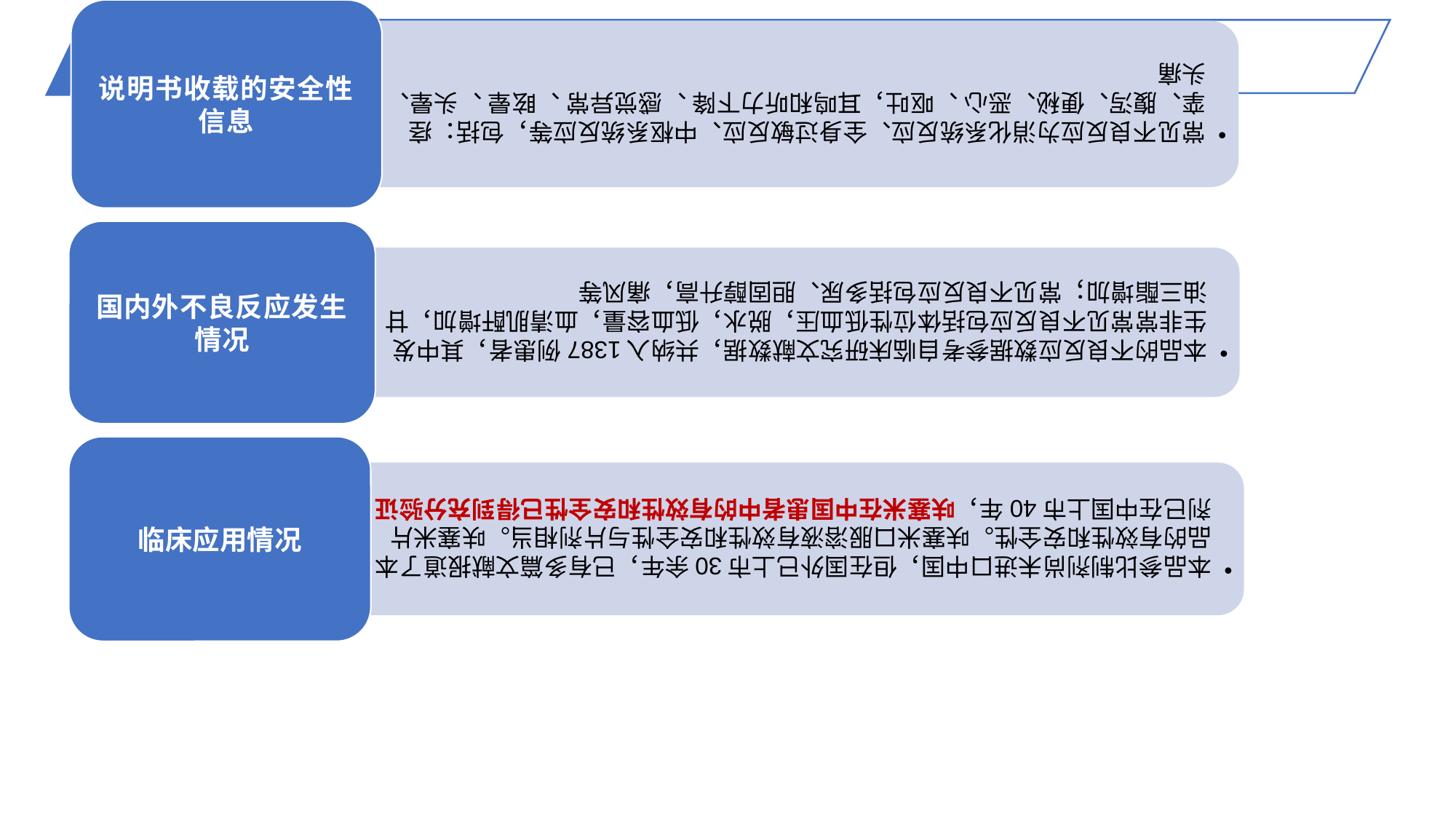

02

安全性
常见不良反应为消化系统反应、全身过敏反应、中枢系统反应等，包括：痉挛、腹泻、便秘、恶心 、呕吐，耳鸣和听力下降 、感觉异常 、眩晕 、头晕、头痛
说明书收载的安全性信息
本品的不良反应数据参考自临床研究文献数据，共纳入1387例患者，其中发生非常常见不良反应包括体位性低血压，脱水，低血容量，血清肌酐增加，甘油三酯增加；常见不良反应包括多尿、胆固醇升高，痛风等
国内外不良反应发生情况
本品参比制剂尚未进口中国，但在国外已上市30余年，已有多篇文献报道了本品的有效性和安全性。呋塞米口服溶液有效性和安全性与片剂相当。呋塞米片剂已在中国上市40年，呋塞米在中国患者中的有效性和安全性已得到充分验证
临床应用情况